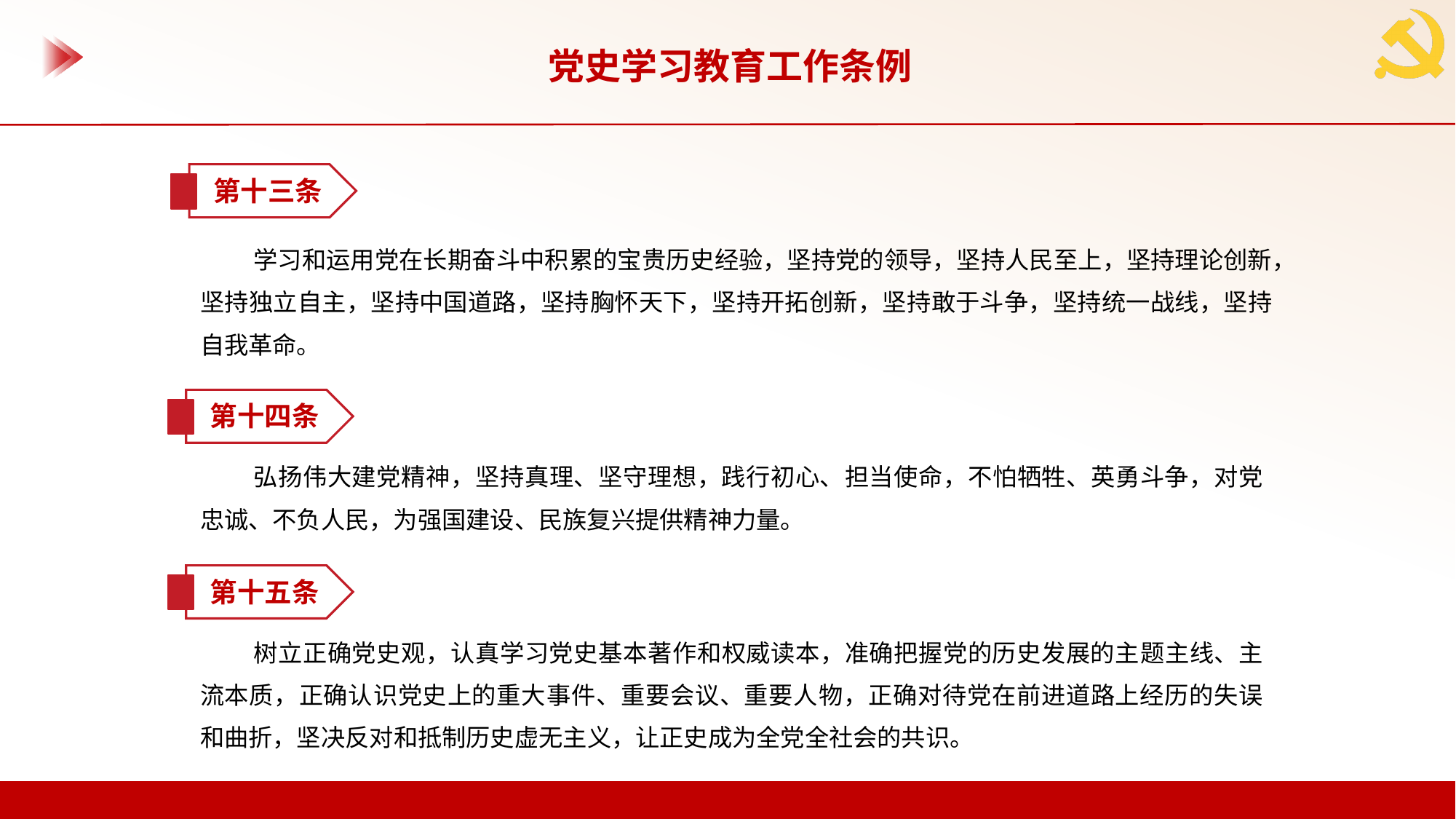

党史学习教育工作条例

第十三条

学习和运用党在长期奋斗中积累的宝贵历史经验，坚持党的领导，坚持人民至上，坚持理论创新，坚持独立自主，坚持中国道路，坚持胸怀天下，坚持开拓创新，坚持敢于斗争，坚持统一战线，坚持自我革命。

第十四条

弘扬伟大建党精神，坚持真理、坚守理想，践行初心、担当使命，不怕牺牲、英勇斗争，对党忠诚、不负人民，为强国建设、民族复兴提供精神力量。

第十五条

树立正确党史观，认真学习党史基本著作和权威读本，准确把握党的历史发展的主题主线、主流本质，正确认识党史上的重大事件、重要会议、重要人物，正确对待党在前进道路上经历的失误和曲折，坚决反对和抵制历史虚无主义，让正史成为全党全社会的共识。